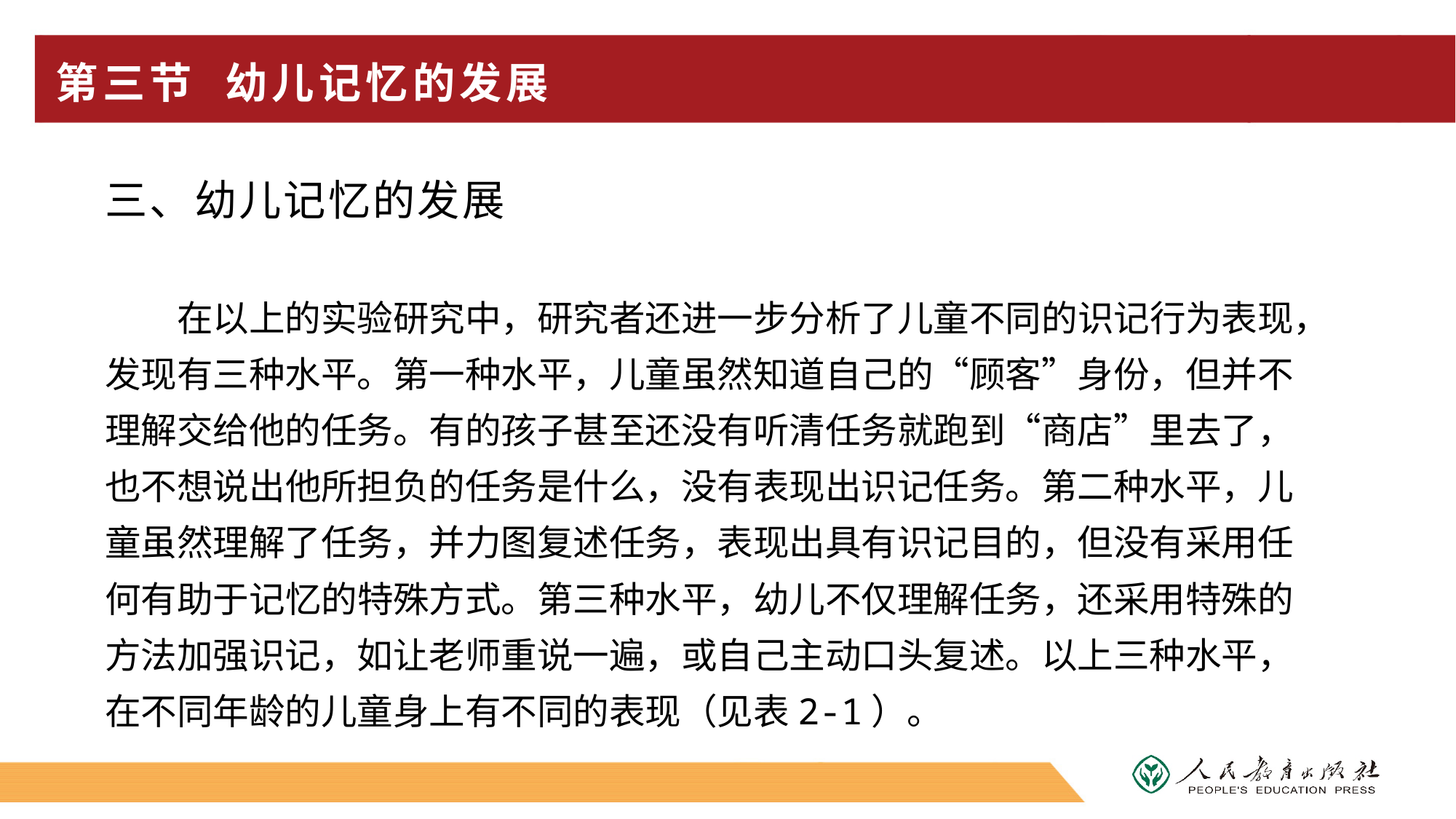

# 第三节  幼儿记忆的发展
三、幼儿记忆的发展
在以上的实验研究中，研究者还进一步分析了儿童不同的识记行为表现，发现有三种水平。第一种水平，儿童虽然知道自己的“顾客”身份，但并不理解交给他的任务。有的孩子甚至还没有听清任务就跑到“商店”里去了，也不想说出他所担负的任务是什么，没有表现出识记任务。第二种水平，儿童虽然理解了任务，并力图复述任务，表现出具有识记目的，但没有采用任何有助于记忆的特殊方式。第三种水平，幼儿不仅理解任务，还采用特殊的方法加强识记，如让老师重说一遍，或自己主动口头复述。以上三种水平，在不同年龄的儿童身上有不同的表现（见表2-1）。